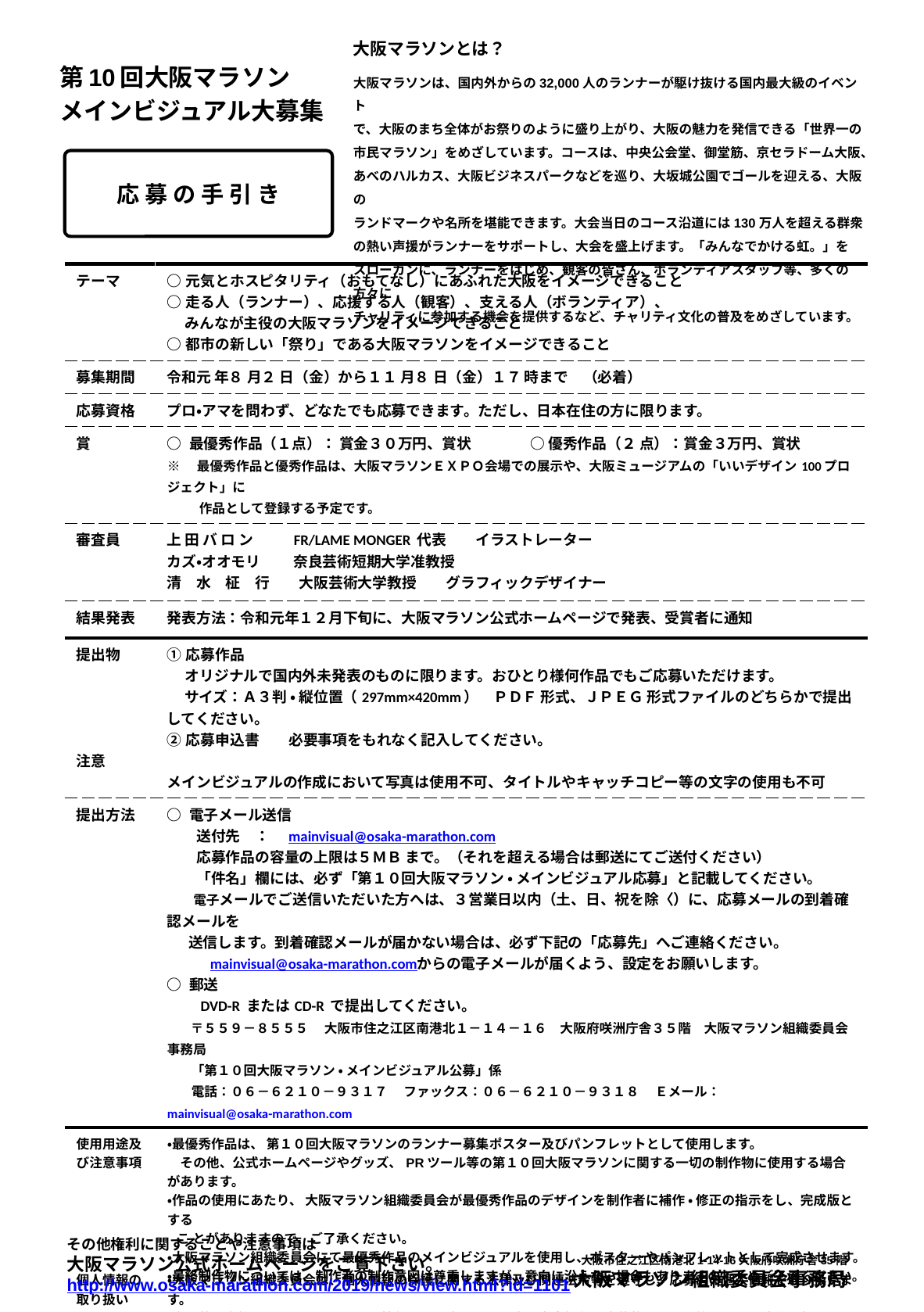

大阪マラソンとは？

大阪マラソンは、国内外からの32,000人のランナーが駆け抜ける国内最大級のイベント
で、大阪のまち全体がお祭りのように盛り上がり、大阪の魅力を発信できる「世界一の
市民マラソン」をめざしています。コースは、中央公会堂、御堂筋、京セラドーム大阪、
あべのハルカス、大阪ビジネスパークなどを巡り、大坂城公園でゴールを迎える、大阪の
ランドマークや名所を堪能できます。大会当日のコース沿道には130万人を超える群衆
の熱い声援がランナーをサポートし、大会を盛上げます。「みんなでかける虹。」を
スローガンに、ランナーをはじめ、観客の皆さん、ボランティアスタッフ等、多くの方々に
チャリティに参加する機会を提供するなど、チャリティ文化の普及をめざしています。
第10回大阪マラソン
メインビジュアル大募集
応 募 の 手 引 き
| テーマ | ○元気とホスピタリティ（おもてなし）にあふれた大阪をイメージできること ○走る人（ランナー）、応援する人（観客）、支える人（ボランティア）、 　 みんなが主役の大阪マラソンをイメージできること ○都市の新しい「祭り」である大阪マラソンをイメージできること |
| --- | --- |
| 募集期間 | 令和元 年８ 月２ 日（金）から１１ 月８ 日（金）１７ 時まで　（必着） |
| 応募資格 | プロ・アマを問わず、どなたでも応募できます。ただし、日本在住の方に限ります。 |
| 賞 | ○ 最優秀作品（１点）： 賞金３０万円、賞状　　　　○ 優秀作品（２ 点）：賞金３万円、賞状 ※　最優秀作品と優秀作品は、大阪マラソンＥＸＰＯ会場での展示や、大阪ミュージアムの「いいデザイン100プロジェクト」に 　　 作品として登録する予定です。 |
| 審査員 | 上 田 バ ロ ン　　 FR/LAME MONGER 代表　　イラストレーター カズ・オオモリ 　　奈良芸術短期大学准教授 清　水　柾　行　　大阪芸術大学教授　　グラフィックデザイナー |
| 結果発表 | 発表方法：令和元年１２月下旬に、大阪マラソン公式ホームページで発表、受賞者に通知 |
| 提出物 注意 | ①応募作品 　 オリジナルで国内外未発表のものに限ります。おひとり様何作品でもご応募いただけます。 サイズ：Ａ３判 ・ 縦位置（297mm×420mm）　ＰＤＦ 形式、ＪＰＥＧ 形式ファイルのどちらかで提出してください。 ②応募申込書　　必要事項をもれなく記入してください。 メインビジュアルの作成において写真は使用不可、タイトルやキャッチコピー等の文字の使用も不可 |
| 提出方法 | ○ 電子メール送信 　　送付先　：　mainvisual@osaka-marathon.com 　　応募作品の容量の上限は５ＭＢ まで。（それを超える場合は郵送にてご送付ください） 　　「件名」欄には、必ず「第１０回大阪マラソン ・ メインビジュアル応募」と記載してください。 　　電子メールでご送信いただいた方へは、３営業日以内（土、日、祝を除〈）に、応募メールの到着確認メールを 　 送信します。到着確認メールが届かない場合は、必ず下記の「応募先」へご連絡ください。 　　　mainvisual@osaka-marathon.comからの電子メールが届くよう、設定をお願いします。 ○ 郵送 　　DVD-R またはCD-R で提出してください。 〒５５９－８５５５ 　大阪市住之江区南港北１－１４－１６　大阪府咲洲庁舎３５階　大阪マラソン組織委員会事務局 「第１０回大阪マラソン ・ メインビジュアル公募」係 電話：０６－６２１０－９３１７　 ファックス：０６－６２１０－９３１８　 Ｅメール：mainvisual@osaka-marathon.com |
| 使用用途及び注意事項 | ・最優秀作品は、 第１０回大阪マラソンのランナー募集ポスター及びパンフレットとして使用します。 　その他、公式ホームページやグッズ、PRツール等の第１０回大阪マラソンに関する一切の制作物に使用する場合があります。 ・作品の使用にあたり、 大阪マラソン組織委員会が最優秀作品のデザインを制作者に補作 ・ 修正の指示をし、完成版とする こ とがありますので、ご了承ください。 ・大阪マラソン組織委員会にて最優秀作品のメインビジュアルを使用し、ポスタ ーやパンフレットとして完成させます。 ・最終制作物については、制作者の制作意図は尊重しますが、意向に沿えない場合もありますので予めご了承ください。 |
| 個人情報の取り扱い | ・大阪マラソン組織委員会は、個人情報の保護に関する法律及び関連法令等を遵守し、応募者の個人情報を取り扱います。 ・本公募の実施にあたり取得した個人情報は、入賞作品の発表、賞金授与、応募状況の確認等に関する連絡調整のために 使用する場合があります。 ・取得した個人情報は、大阪マラソン組織委員会で管理し、応募者の同意なしに業務委託先以外の第三者に開示、提供する 　ことはありません（法令等に基づき開示を求められた場合を除く）。 |
その他権利に関することや注意事項は
大阪マラソン公式ホームページをご覧下さい。
http://www.osaka-marathon.com/2019/news/view.html?id=1101

大阪市住之江区南港北1-14-16大阪府咲洲庁舎35階
大阪マラソン組織委員会事務局